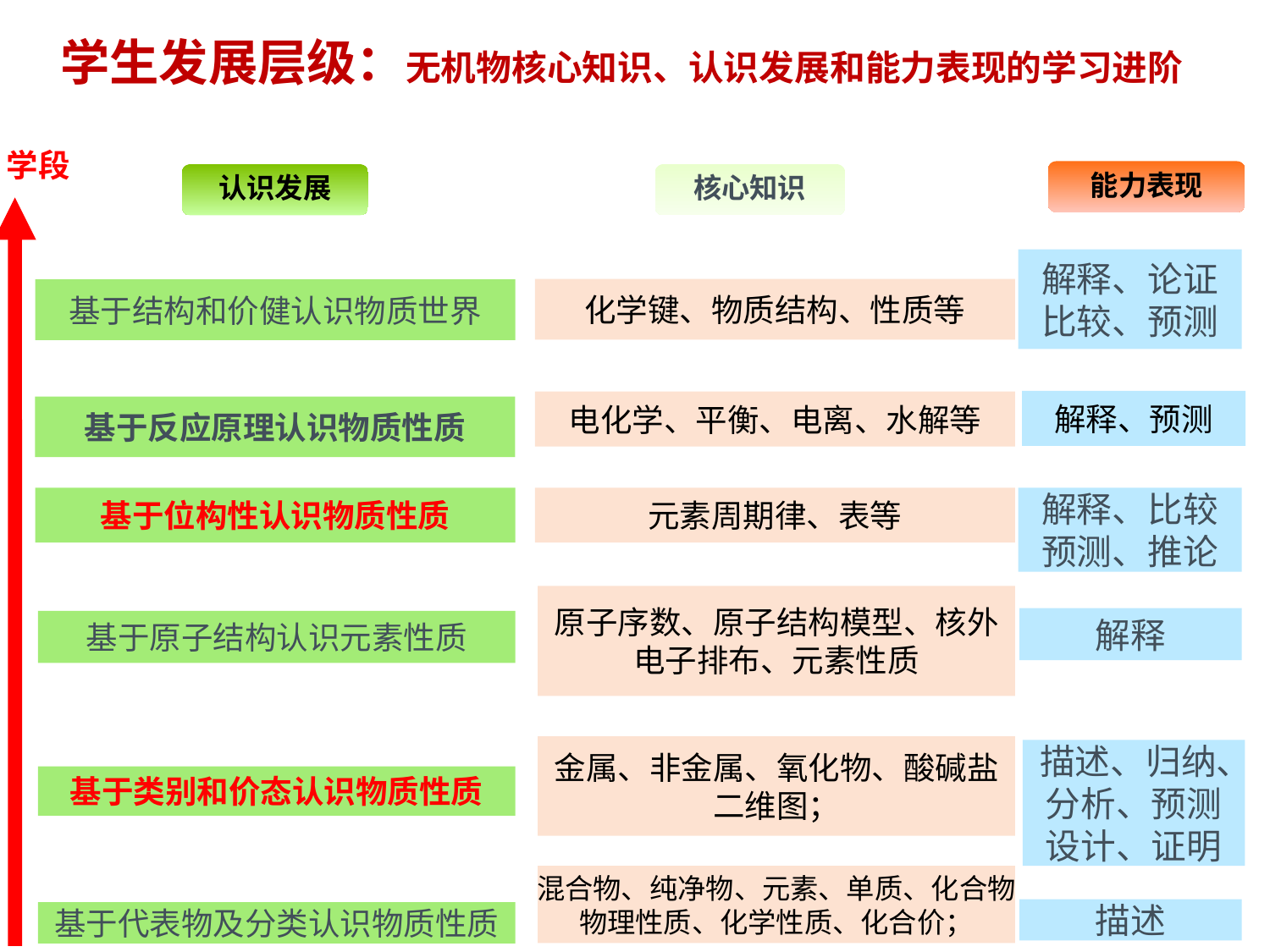

学生发展层级：无机物核心知识、认识发展和能力表现的学习进阶
学段

能力表现

认识发展

核心知识

解释、论证
比较、预测
解释、预测
解释、比较
预测、推论
解释
  描述、归纳、
分析、预测
设计、证明
描述
化学键、物质结构、性质等
电化学、平衡、电离、水解等
元素周期律、表等
原子序数、原子结构模型、核外
电子排布、元素性质
金属、非金属、氧化物、酸碱盐
二维图；
混合物、纯净物、元素、单质、化合物
物理性质、化学性质、化合价；
基于结构和价健认识物质世界
基于反应原理认识物质性质
基于位构性认识物质性质
基于原子结构认识元素性质
基于类别和价态认识物质性质
基于代表物及分类认识物质性质